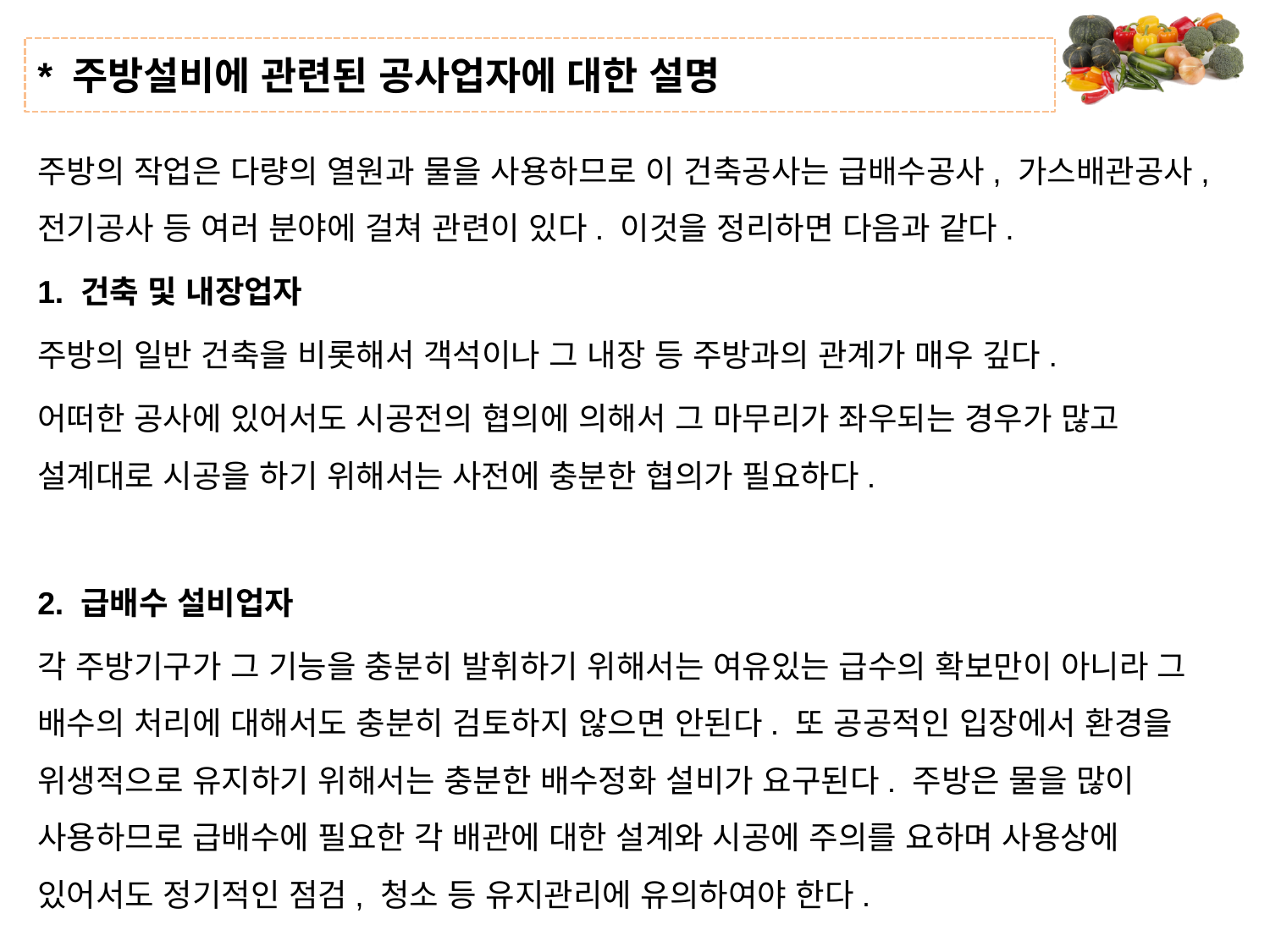

# * 주방설비에 관련된 공사업자에 대한 설명
주방의 작업은 다량의 열원과 물을 사용하므로 이 건축공사는 급배수공사, 가스배관공사, 전기공사 등 여러 분야에 걸쳐 관련이 있다. 이것을 정리하면 다음과 같다.
1. 건축 및 내장업자
주방의 일반 건축을 비롯해서 객석이나 그 내장 등 주방과의 관계가 매우 깊다.
어떠한 공사에 있어서도 시공전의 협의에 의해서 그 마무리가 좌우되는 경우가 많고 설계대로 시공을 하기 위해서는 사전에 충분한 협의가 필요하다.

2. 급배수 설비업자
각 주방기구가 그 기능을 충분히 발휘하기 위해서는 여유있는 급수의 확보만이 아니라 그 배수의 처리에 대해서도 충분히 검토하지 않으면 안된다. 또 공공적인 입장에서 환경을 위생적으로 유지하기 위해서는 충분한 배수정화 설비가 요구된다. 주방은 물을 많이 사용하므로 급배수에 필요한 각 배관에 대한 설계와 시공에 주의를 요하며 사용상에 있어서도 정기적인 점검, 청소 등 유지관리에 유의하여야 한다.